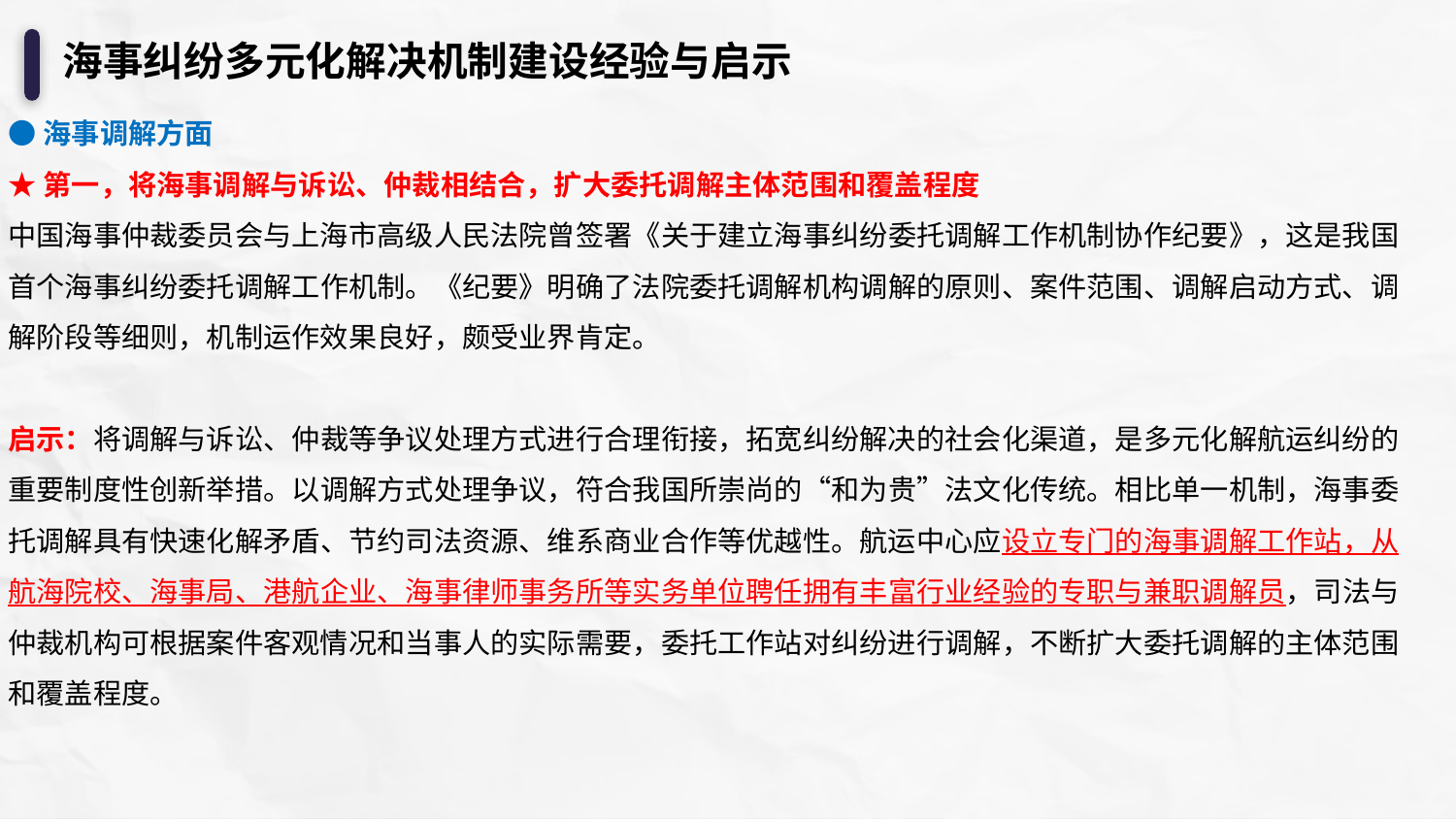

海事纠纷多元化解决机制建设经验与启示
●海事调解方面
★第一，将海事调解与诉讼、仲裁相结合，扩大委托调解主体范围和覆盖程度
中国海事仲裁委员会与上海市高级人民法院曾签署《关于建立海事纠纷委托调解工作机制协作纪要》，这是我国首个海事纠纷委托调解工作机制。《纪要》明确了法院委托调解机构调解的原则、案件范围、调解启动方式、调解阶段等细则，机制运作效果良好，颇受业界肯定。

启示：将调解与诉讼、仲裁等争议处理方式进行合理衔接，拓宽纠纷解决的社会化渠道，是多元化解航运纠纷的重要制度性创新举措。以调解方式处理争议，符合我国所崇尚的“和为贵”法文化传统。相比单一机制，海事委托调解具有快速化解矛盾、节约司法资源、维系商业合作等优越性。航运中心应设立专门的海事调解工作站，从航海院校、海事局、港航企业、海事律师事务所等实务单位聘任拥有丰富行业经验的专职与兼职调解员，司法与仲裁机构可根据案件客观情况和当事人的实际需要，委托工作站对纠纷进行调解，不断扩大委托调解的主体范围和覆盖程度。